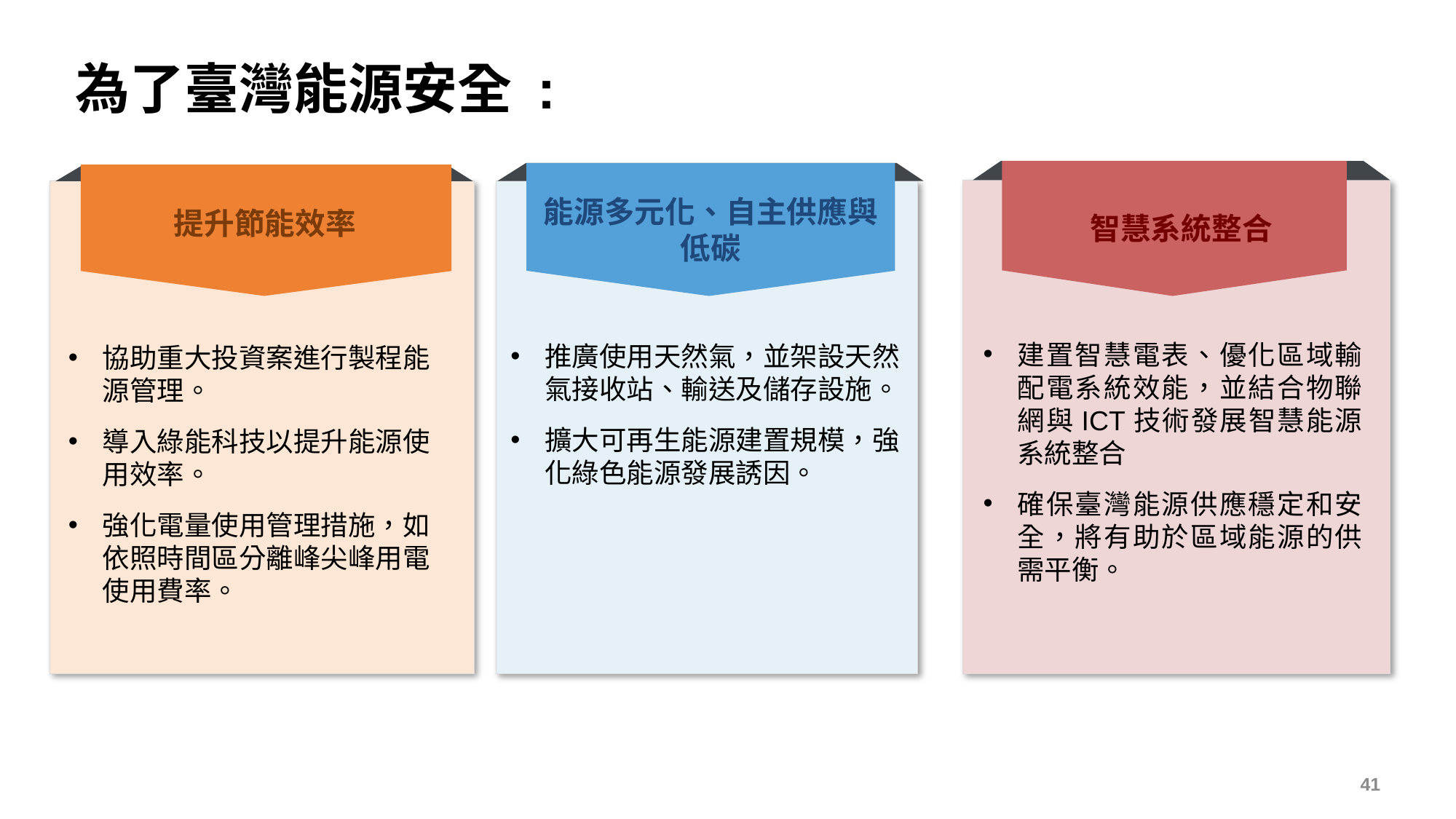

為了臺灣能源安全 :

建置智慧電表、優化區域輸配電系統效能，並結合物聯網與ICT技術發展智慧能源系統整合
確保臺灣能源供應穩定和安全，將有助於區域能源的供需平衡。
STEP 3

能源多元化、自主供應與低碳

推廣使用天然氣，並架設天然氣接收站、輸送及儲存設施。
擴大可再生能源建置規模，強化綠色能源發展誘因。

協助重大投資案進行製程能源管理。
導入綠能科技以提升能源使用效率。
強化電量使用管理措施，如依照時間區分離峰尖峰用電使用費率。
提升節能效率
智慧系統整合
41